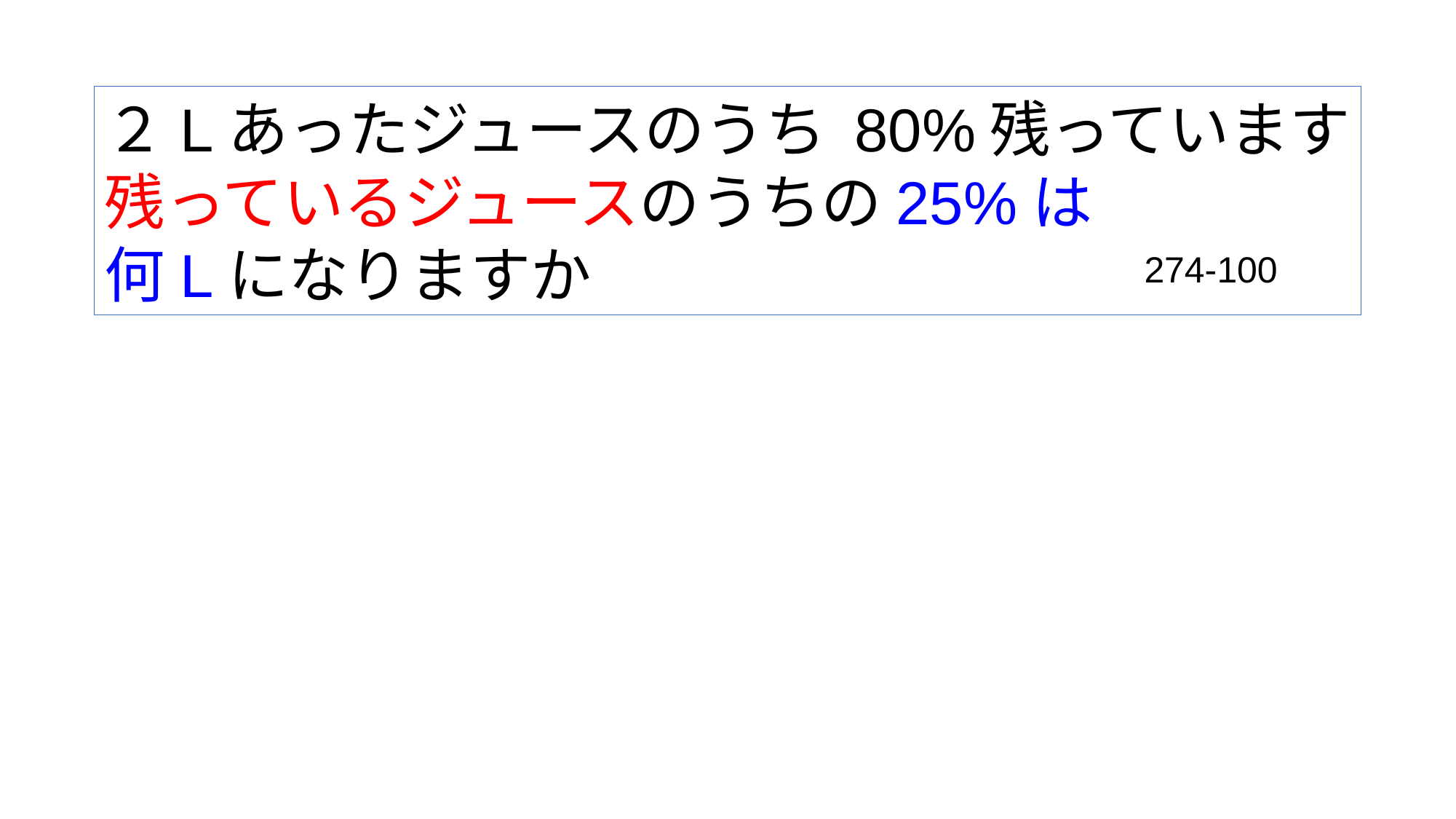

２Lあったジュースのうち 80%残っています
残っているジュースのうちの25%は
何Lになりますか
274-100